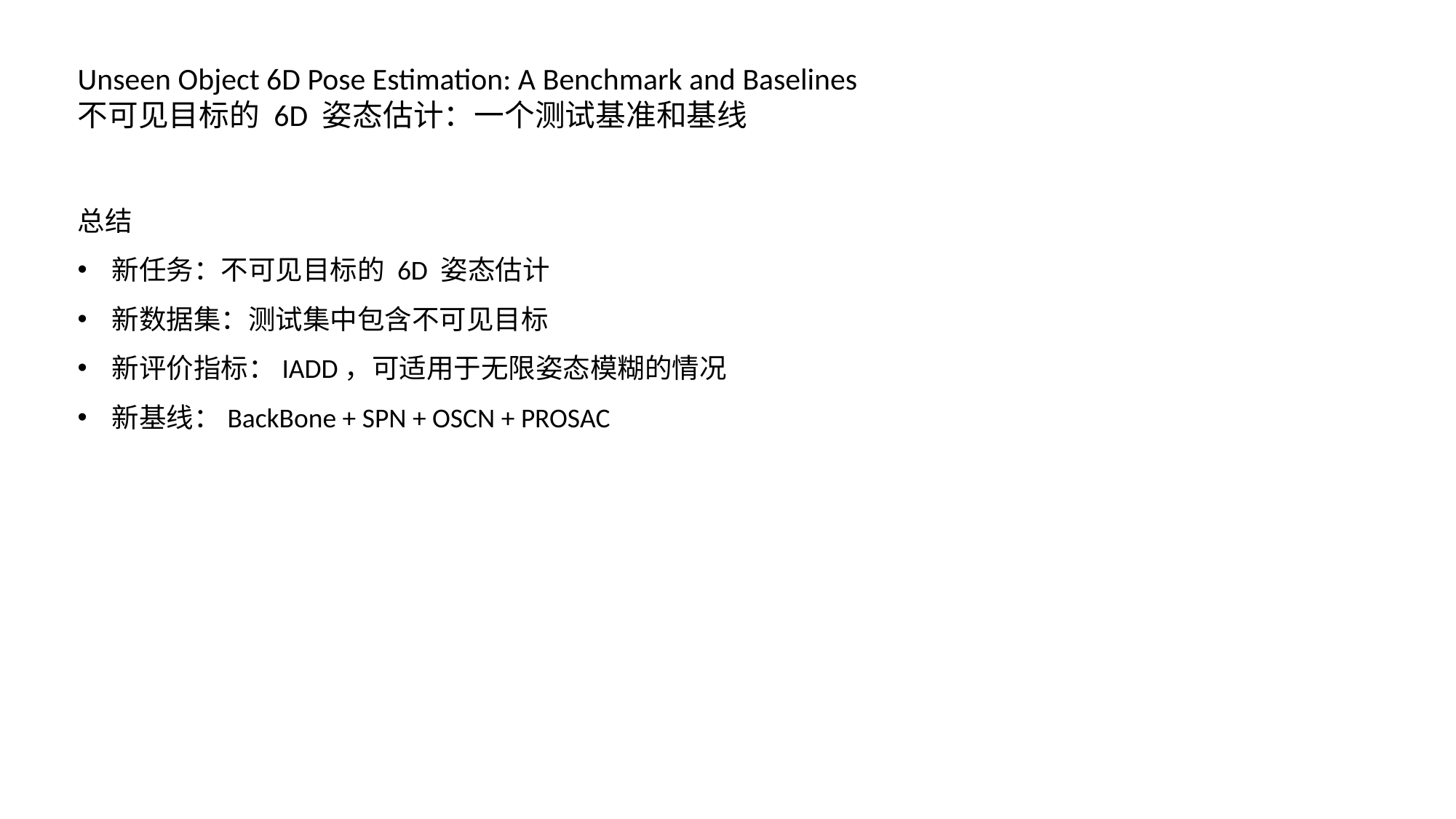

Unseen Object 6D Pose Estimation: A Benchmark and Baselines
不可见目标的 6D 姿态估计：一个测试基准和基线
总结
新任务：不可见目标的 6D 姿态估计
新数据集：测试集中包含不可见目标
新评价指标：IADD，可适用于无限姿态模糊的情况
新基线：BackBone + SPN + OSCN + PROSAC
18